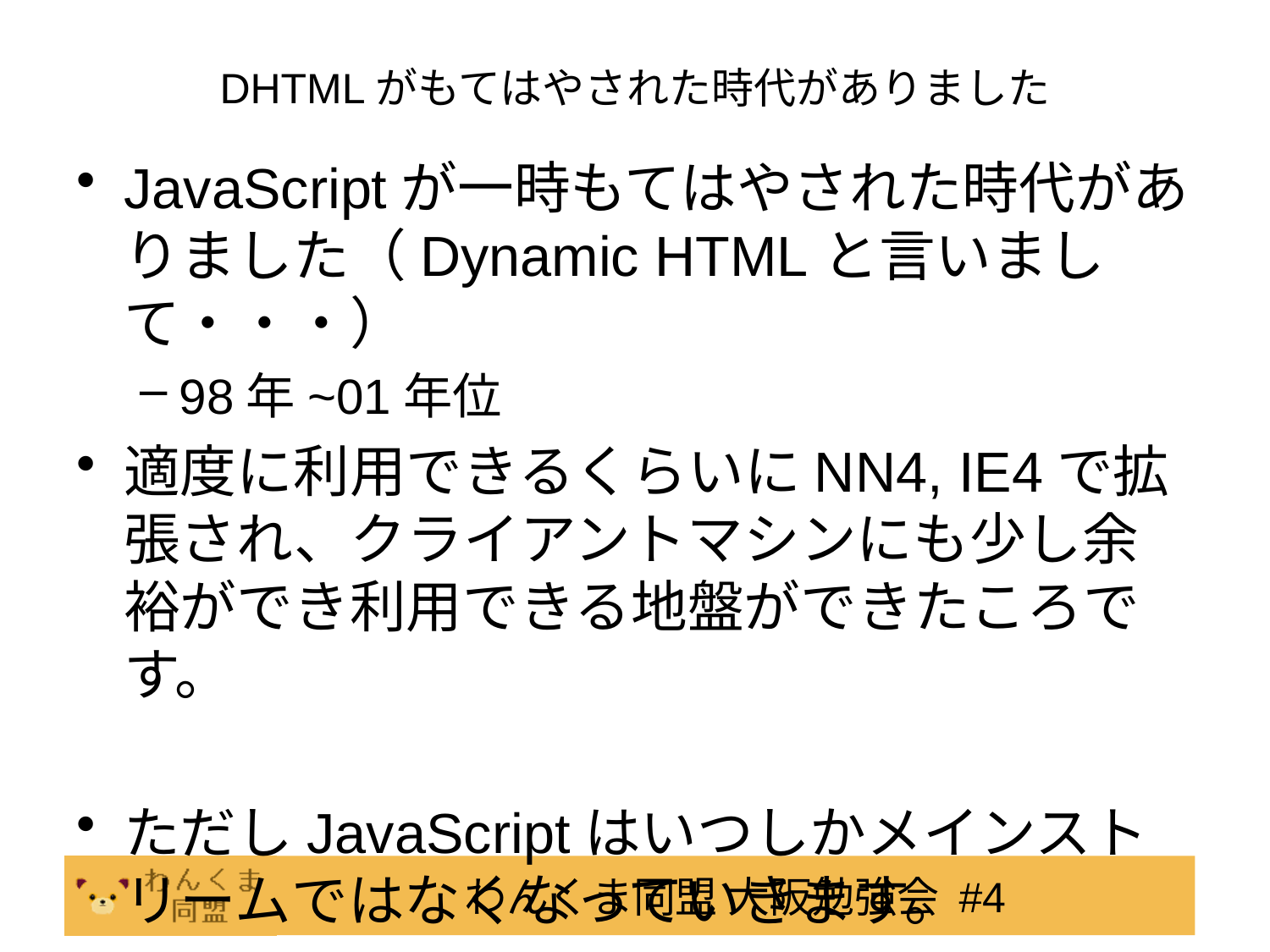

# DHTMLがもてはやされた時代がありました
JavaScriptが一時もてはやされた時代がありました（Dynamic HTMLと言いまして・・・）
98年~01年位
適度に利用できるくらいにNN4, IE4で拡張され、クライアントマシンにも少し余裕ができ利用できる地盤ができたころです。

ただしJavaScriptはいつしかメインストリームではなくなっていきます。